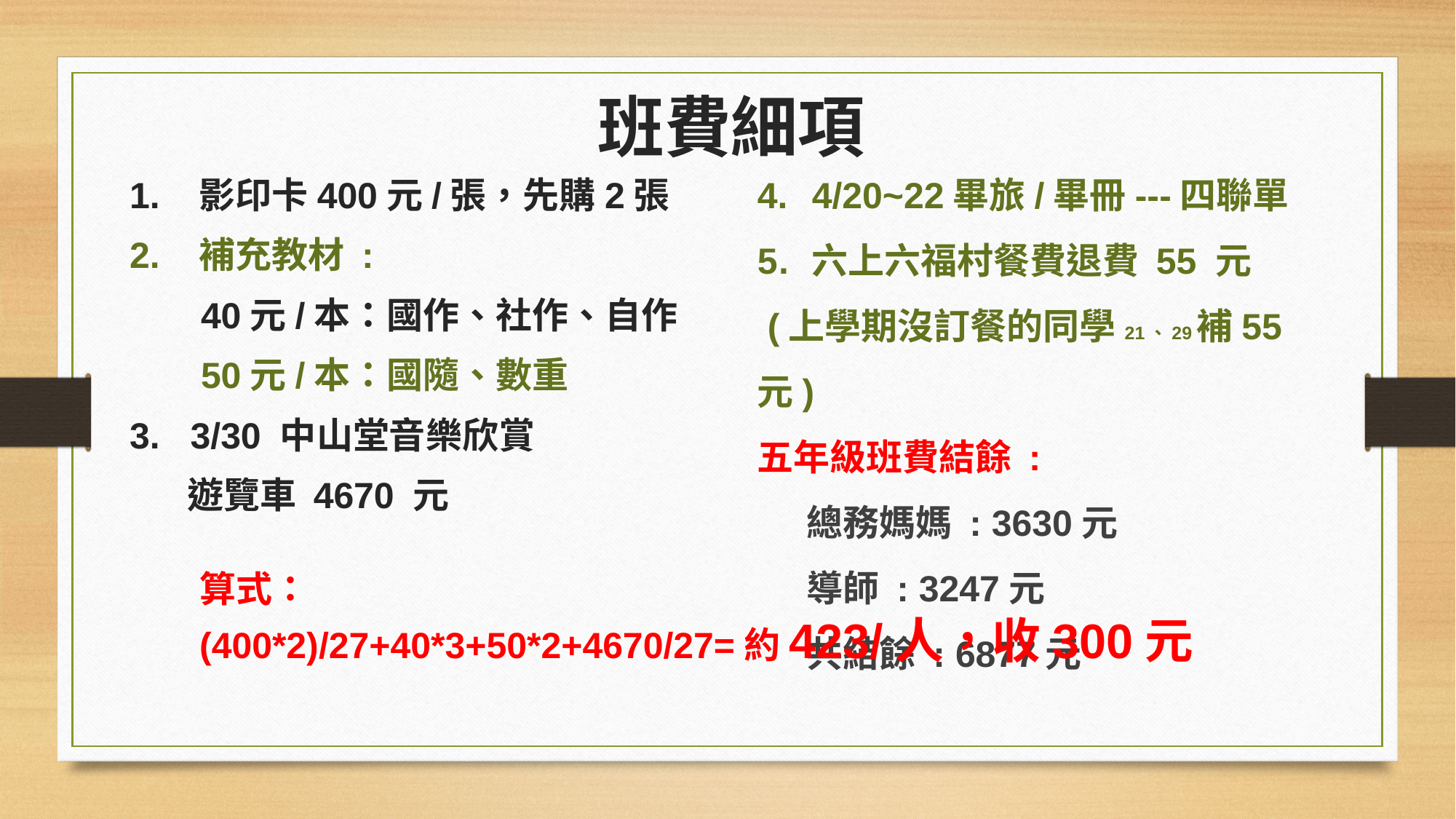

班費細項

1.   影印卡400元/張，先購2張
2.   補充教材 :
       40元/本：國作、社作、自作
       50元/本：國隨、數重
3.   3/30 中山堂音樂欣賞
      遊覽車 4670 元
4/20~22畢旅/畢冊---四聯單
六上六福村餐費退費 55 元
 (上學期沒訂餐的同學21、29補55元)
五年級班費結餘 :
     總務媽媽 : 3630元
     導師 : 3247元
     共結餘 : 6877元
算式：
(400*2)/27+40*3+50*2+4670/27=約423/人，收300元